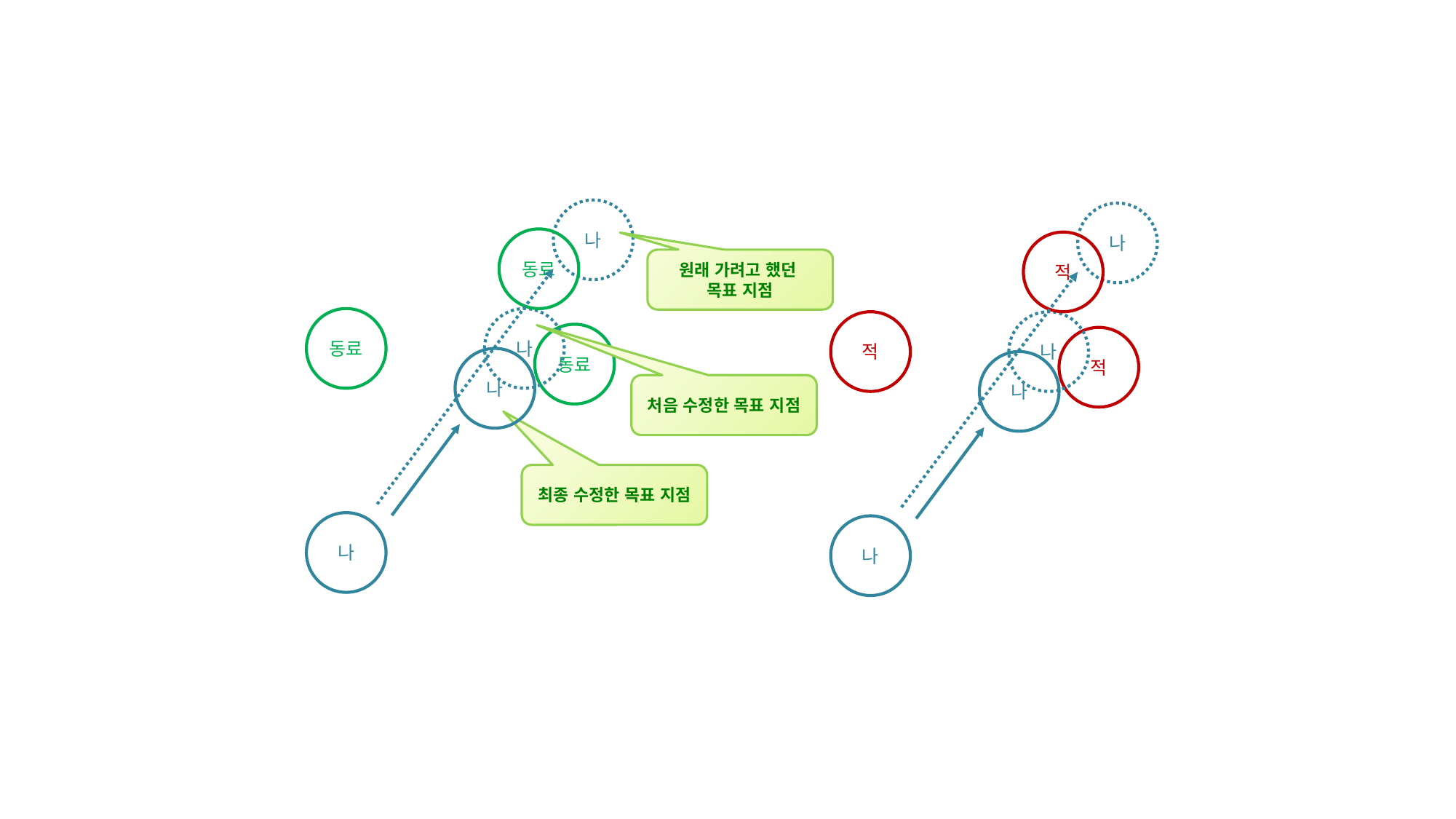

나
나
동료
적
원래 가려고 했던
목표 지점
동료
나
적
나
동료
적
나
나
처음 수정한 목표 지점
최종 수정한 목표 지점
나
나